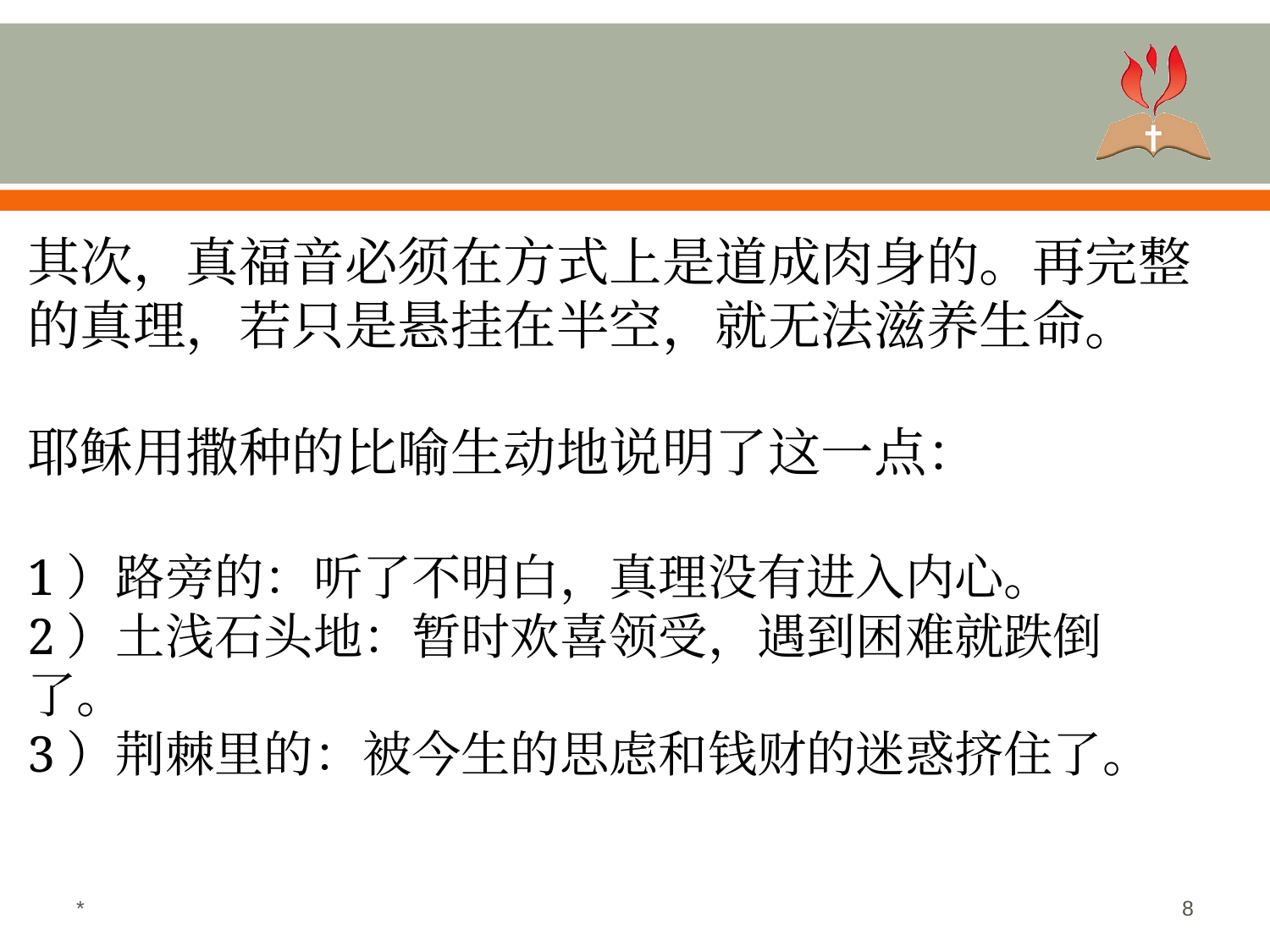

#
其次，真福音必须在方式上是道成肉身的。再完整的真理，若只是悬挂在半空，就无法滋养生命。

耶稣用撒种的比喻生动地说明了这一点：

1）路旁的：听了不明白，真理没有进入内心。
2）土浅石头地：暂时欢喜领受，遇到困难就跌倒了。
3）荆棘里的：被今生的思虑和钱财的迷惑挤住了。

*
8